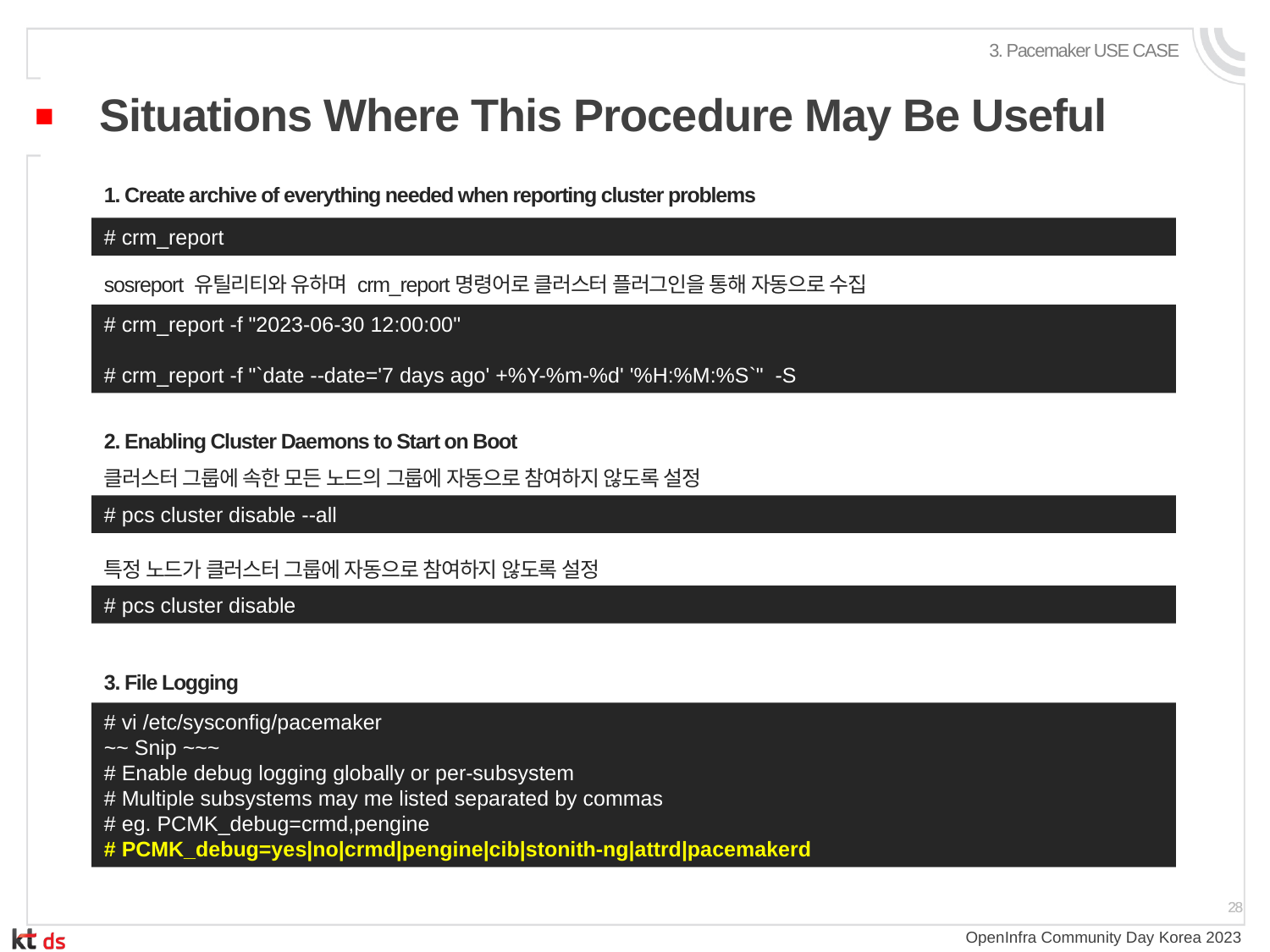

3. Pacemaker USE CASE
# Situations Where This Procedure May Be Useful
■
1. Create archive of everything needed when reporting cluster problems
# crm_report
sosreport 유틸리티와 유하며 crm_report명령어로 클러스터 플러그인을 통해 자동으로 수집
# crm_report -f "2023-06-30 12:00:00"

# crm_report -f "`date --date='7 days ago' +%Y-%m-%d' '%H:%M:%S`"  -S
2. Enabling Cluster Daemons to Start on Boot
클러스터 그룹에 속한 모든 노드의 그룹에 자동으로 참여하지 않도록 설정
# pcs cluster disable --all
특정 노드가 클러스터 그룹에 자동으로 참여하지 않도록 설정
# pcs cluster disable
3. File Logging
# vi /etc/sysconfig/pacemaker
~~ Snip ~~~
# Enable debug logging globally or per-subsystem
# Multiple subsystems may me listed separated by commas
# eg. PCMK_debug=crmd,pengine
# PCMK_debug=yes|no|crmd|pengine|cib|stonith-ng|attrd|pacemakerd